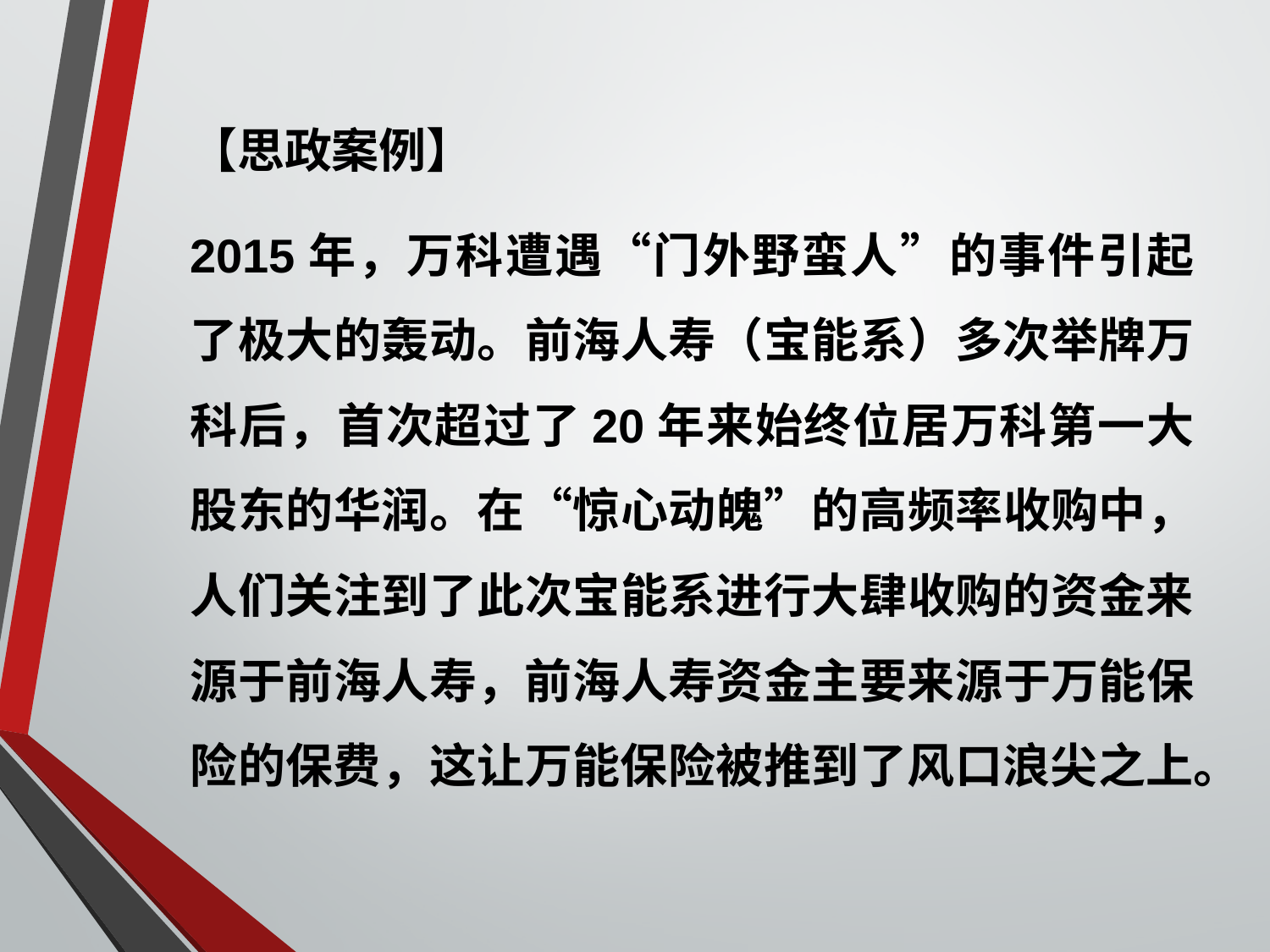

【思政案例】
2015年，万科遭遇“门外野蛮人”的事件引起了极大的轰动。前海人寿（宝能系）多次举牌万科后，首次超过了20年来始终位居万科第一大股东的华润。在“惊心动魄”的高频率收购中，人们关注到了此次宝能系进行大肆收购的资金来源于前海人寿，前海人寿资金主要来源于万能保险的保费，这让万能保险被推到了风口浪尖之上。